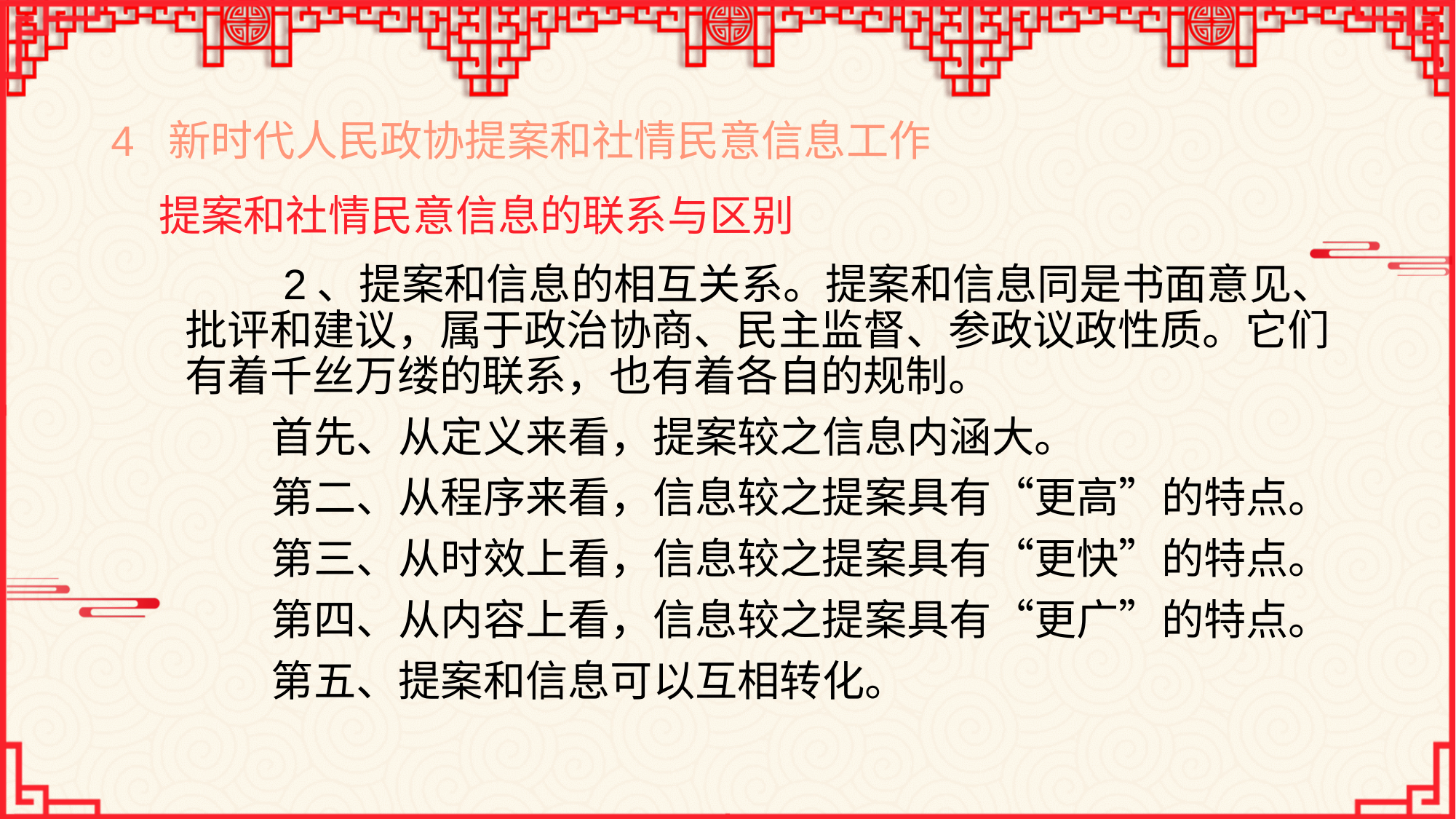

# 4  新时代人民政协提案和社情民意信息工作
提案和社情民意信息的联系与区别
 2、提案和信息的相互关系。提案和信息同是书面意见、批评和建议，属于政治协商、民主监督、参政议政性质。它们有着千丝万缕的联系，也有着各自的规制。
首先、从定义来看，提案较之信息内涵大。
第二、从程序来看，信息较之提案具有“更高”的特点。
第三、从时效上看，信息较之提案具有“更快”的特点。
第四、从内容上看，信息较之提案具有“更广”的特点。
第五、提案和信息可以互相转化。